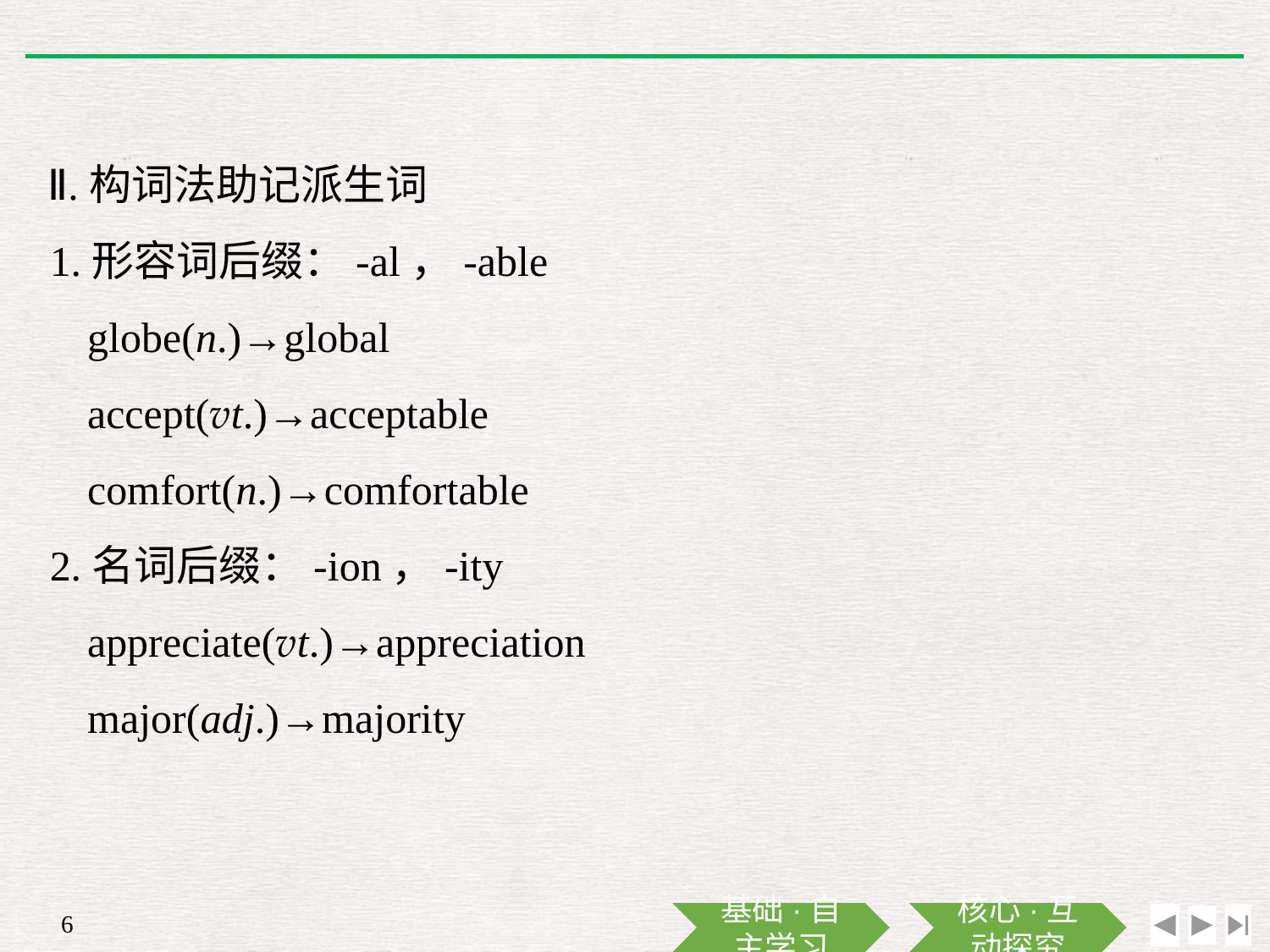

Ⅱ.构词法助记派生词
1.形容词后缀：-al，-able
	globe(n.)→global
	accept(vt.)→acceptable
	comfort(n.)→comfortable
2.名词后缀：-ion，-ity
	appreciate(vt.)→appreciation
	major(adj.)→majority